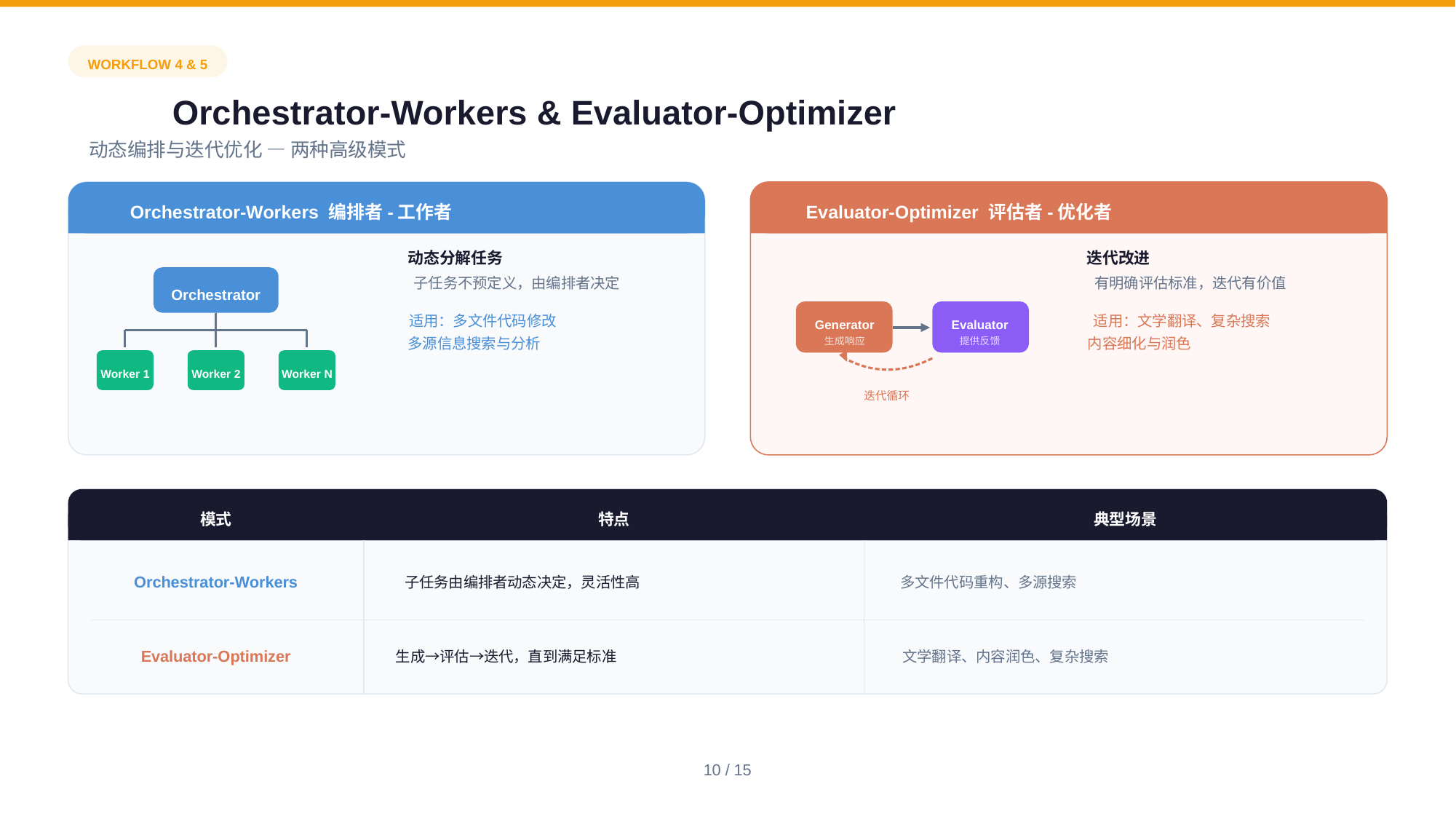

WORKFLOW 4 & 5
Orchestrator-Workers & Evaluator-Optimizer
动态编排与迭代优化 — 两种高级模式

Orchestrator-Workers 编排者-工作者

动态分解任务
子任务不预定义，由编排者决定
适用：多文件代码修改
多源信息搜索与分析

Orchestrator

Worker 1
Worker 2
Worker N

Evaluator-Optimizer 评估者-优化者

迭代改进
有明确评估标准，迭代有价值
适用：文学翻译、复杂搜索
内容细化与润色

Generator
Evaluator

生成响应
提供反馈

迭代循环

模式
特点
典型场景

Orchestrator-Workers
子任务由编排者动态决定，灵活性高
多文件代码重构、多源搜索

Evaluator-Optimizer
生成→评估→迭代，直到满足标准
文学翻译、内容润色、复杂搜索
10 / 15